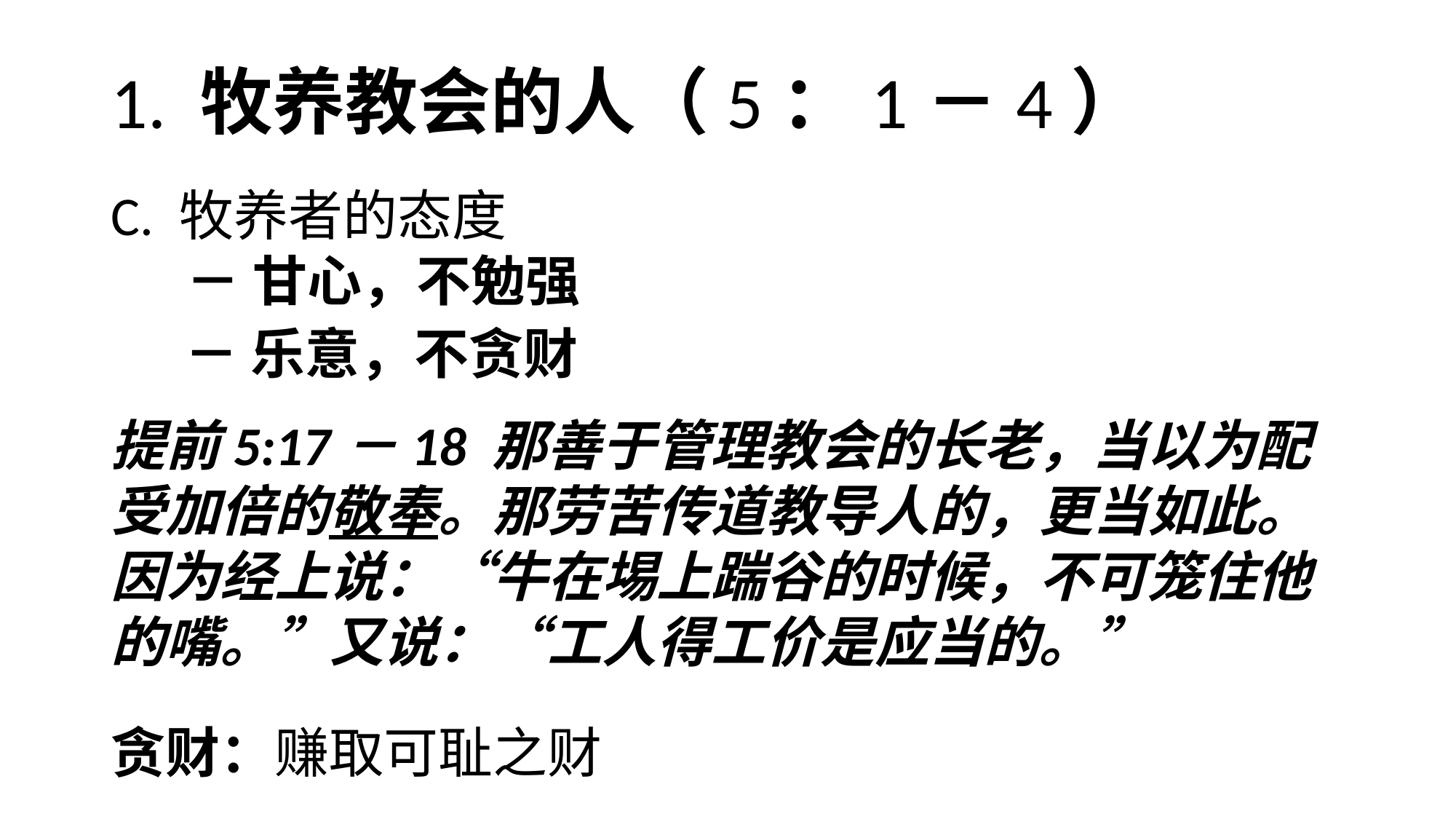

# 1. 牧养教会的人（5：1－4）
C. 牧养者的态度
     － 甘心，不勉强
    － 乐意，不贪财
提前5:17－18 那善于管理教会的长老，当以为配受加倍的敬奉。那劳苦传道教导人的，更当如此。因为经上说：“牛在埸上踹谷的时候，不可笼住他的嘴。”又说：“工人得工价是应当的。”
贪财：赚取可耻之财